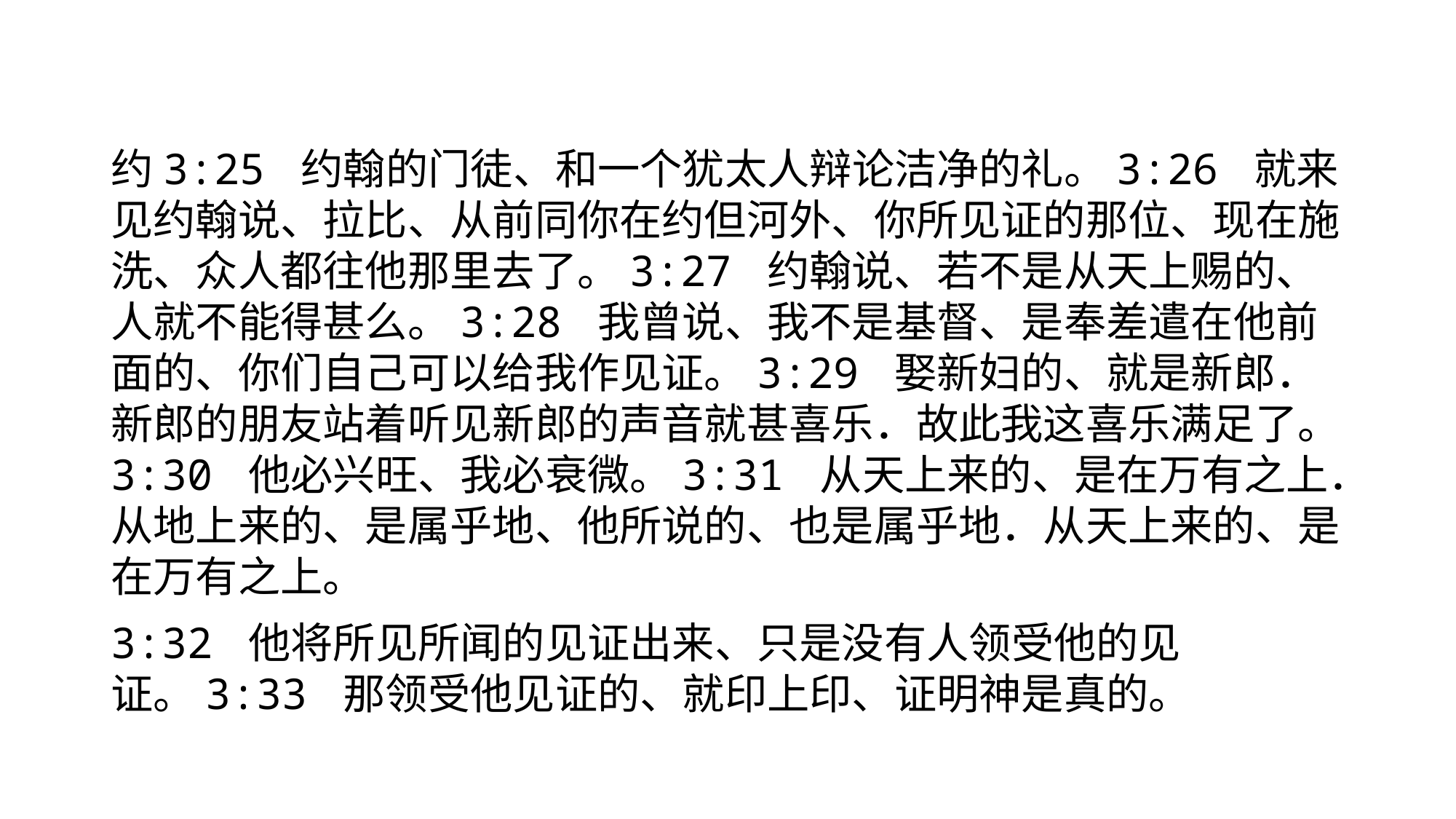

#
约3:25 约翰的门徒、和一个犹太人辩论洁净的礼。3:26 就来见约翰说、拉比、从前同你在约但河外、你所见证的那位、现在施洗、众人都往他那里去了。3:27 约翰说、若不是从天上赐的、人就不能得甚么。3:28 我曾说、我不是基督、是奉差遣在他前面的、你们自己可以给我作见证。3:29 娶新妇的、就是新郎．新郎的朋友站着听见新郎的声音就甚喜乐．故此我这喜乐满足了。3:30 他必兴旺、我必衰微。3:31 从天上来的、是在万有之上．从地上来的、是属乎地、他所说的、也是属乎地．从天上来的、是在万有之上。
3:32 他将所见所闻的见证出来、只是没有人领受他的见证。3:33 那领受他见证的、就印上印、证明神是真的。